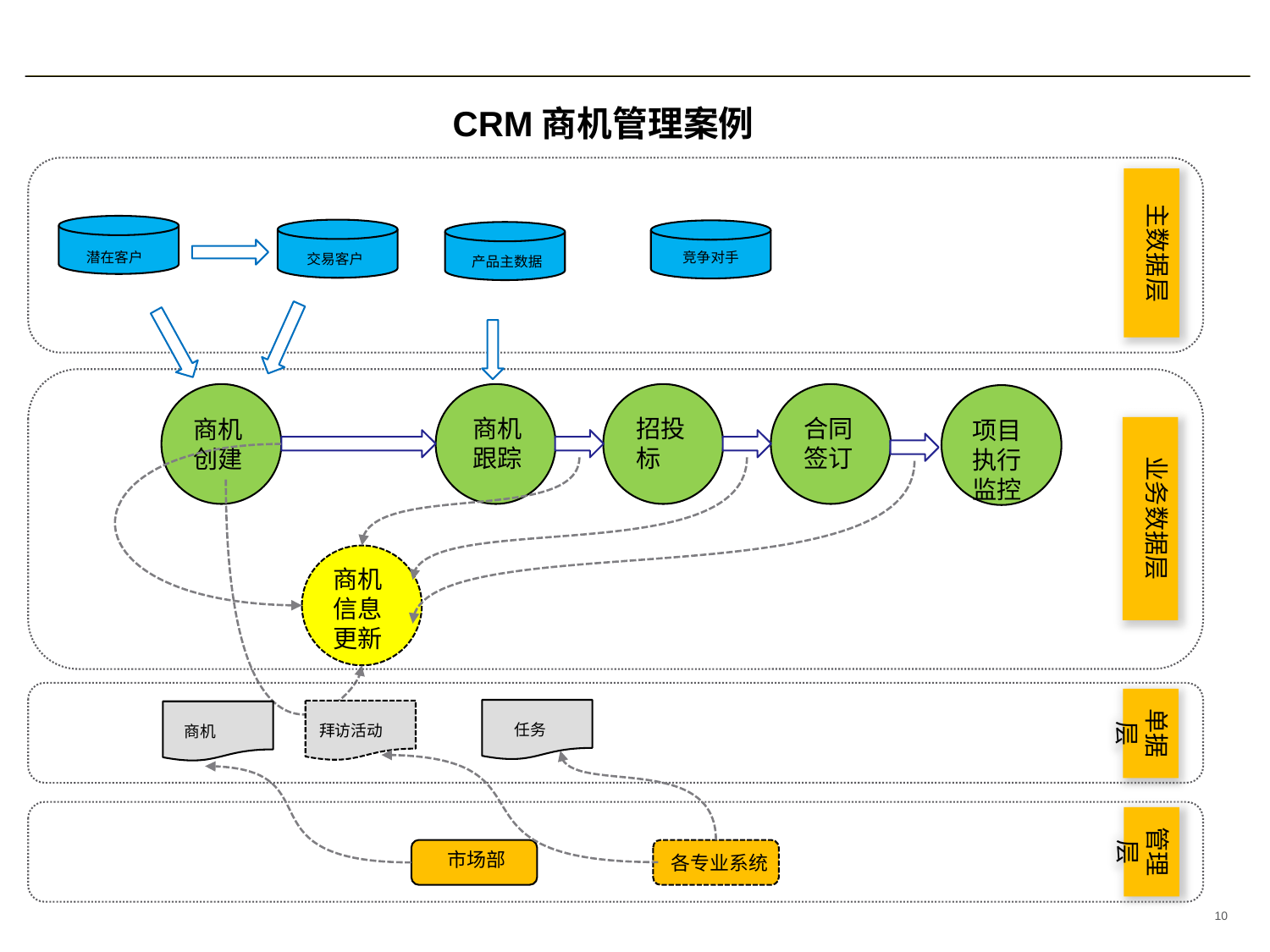

CRM商机管理案例

主数据层

潜在客户
竞争对手
交易客户
产品主数据

商机跟踪
招投标
合同签订
商机创建
项目执行监控
业务数据层

商机信息更新

单据层

  任务
  拜访活动
商机

管理层

市场部
各专业系统